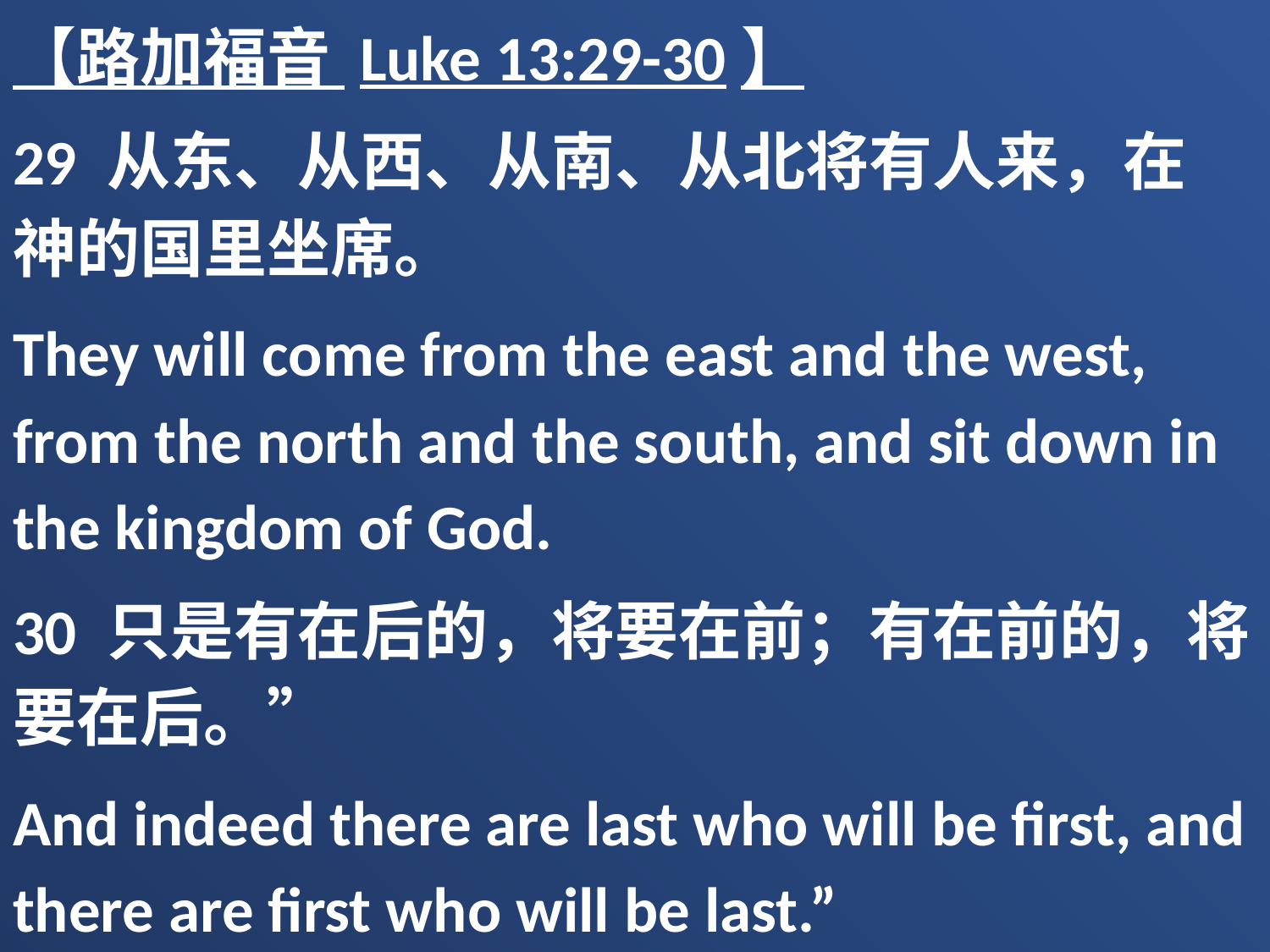

【路加福音 Luke 13:29-30】
29 从东、从西、从南、从北将有人来，在　神的国里坐席。
They will come from the east and the west, from the north and the south, and sit down in the kingdom of God.
30 只是有在后的，将要在前；有在前的，将要在后。”
And indeed there are last who will be first, and there are first who will be last.”